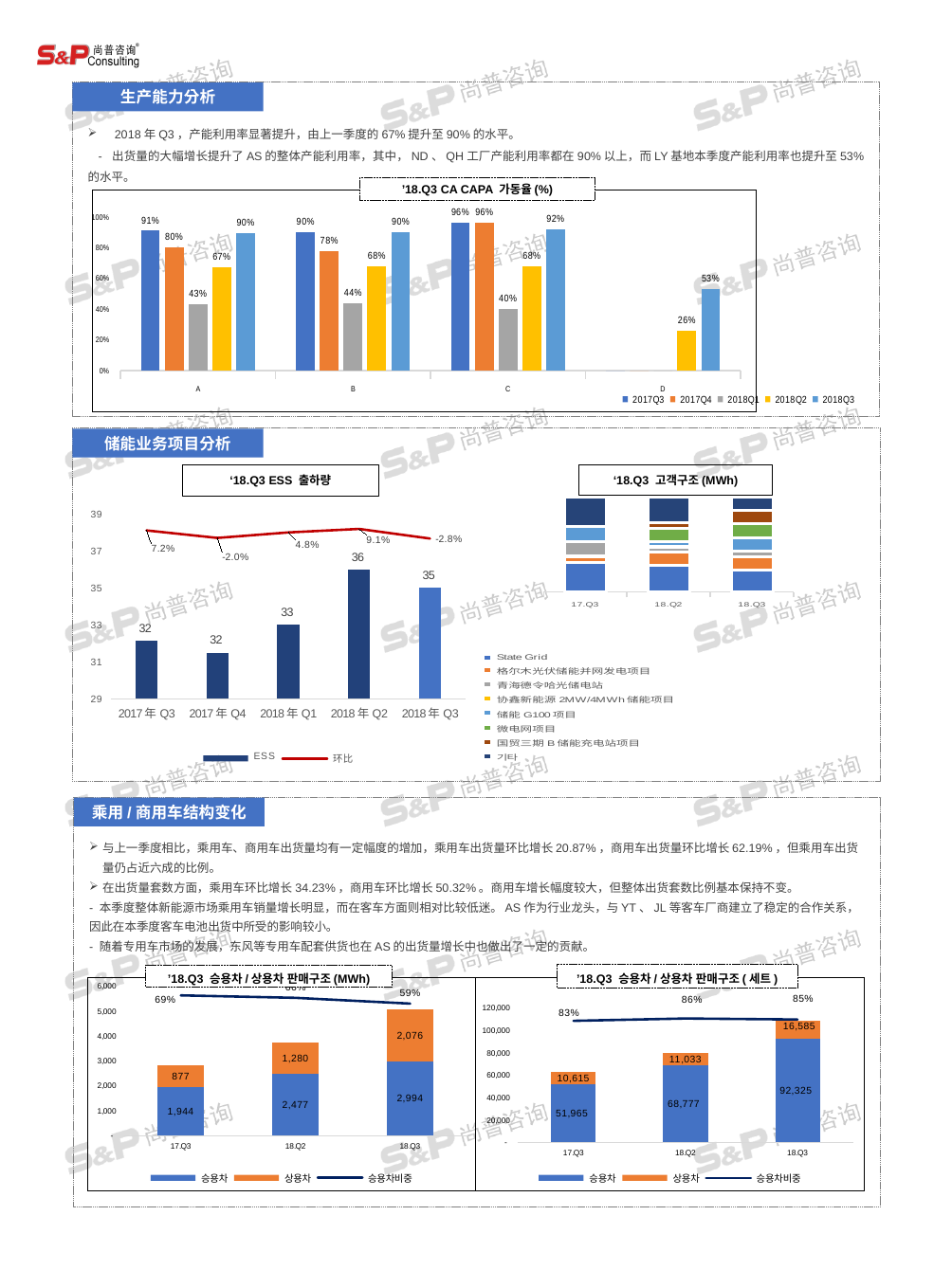

生产能力分析
2018年Q3，产能利用率显著提升，由上一季度的67%提升至90%的水平。
   -  出货量的大幅增长提升了AS的整体产能利用率，其中，ND、QH工厂产能利用率都在90%以上，而LY基地本季度产能利用率也提升至53%的水平。
’18.Q3 CA CAPA 가동율(%)

### Chart

| Category | 2017Q3 | 2017Q4 | 2018Q1 | 2018Q2 | 2018Q3 |
|---|---|---|---|---|---|
| A | 0.91 | 0.8 | 0.433403805496829 | 0.67357 | 0.8964 |
| B | 0.900360144057623 | 0.779537149817296 | 0.438489646772229 | 0.68 | 0.9 |
| C | 0.96 | 0.96 | 0.4 | 0.68 | 0.92 |
| D | 0.0 | 0.0 | 0.0 | 0.26 | 0.53 |
储能业务项目分析
‘18.Q3 ESS 출하량

### Chart

| Category | ESS | 环比 |
|---|---|---|
| 2017年Q3 | 32.15 | 0.072 |
| 2017年Q4 | 31.5 | -0.02021772939346811 |
| 2018年Q1 | 33.0 | 0.04761904761904767 |
| 2018年Q2 | 36.0 | 0.09090909090909083 |
| 2018年Q3 | 35.0 | -0.02777777777777779 |
‘18.Q3 고객구조(MWh)

### Chart

| Category | State Grid | 格尔木光伏储能并网发电项目 | 青海德令哈光储电站 | 协鑫新能源2MW/4MWh储能项目 | 储能G100项目 | 微电网项目 | 国贸三期B储能充电站项目  | 기타 |
|---|---|---|---|---|---|---|---|---|
| 17.Q3 | 10.0 | 2.0 | 5.0 | 0.0 | 5.0 | 0.15 | None | 10.0 |
| 18.Q2 | 10.0 | 5.0 | 2.0 | 0.0 | 2.0 | 5.0 | 2.0 | 10.0 |
| 18.Q3 | 8.0 | 5.0 | 2.0 | 0.0 | 5.0 | 5.0 | 5.0 | 5.0 |
乘用/商用车结构变化
与上一季度相比，乘用车、商用车出货量均有一定幅度的增加，乘用车出货量环比增长20.87%，商用车出货量环比增长62.19%，但乘用车出货量仍占近六成的比例。
在出货量套数方面，乘用车环比增长34.23%，商用车环比增长50.32%。商用车增长幅度较大，但整体出货套数比例基本保持不变。
- 本季度整体新能源市场乘用车销量增长明显，而在客车方面则相对比较低迷。AS作为行业龙头，与YT、JL等客车厂商建立了稳定的合作关系，因此在本季度客车电池出货中所受的影响较小。
- 随着专用车市场的发展，东风等专用车配套供货也在AS的出货量增长中也做出了一定的贡献。
’18.Q3 승용차/상용차 판매구조(세트)
’18.Q3 승용차/상용차 판매구조(MWh)

### Chart

| Category | 승용차 | 상용차 | 승용차비중 |
|---|---|---|---|
| 17.Q3 | 1943.7924522200037 | 877.1260853569155 | 0.6890636600550899 |
| 18.Q2 | 2477.0282237186857 | 1279.65824686955 | 0.6593651727690822 |
| 18.Q3 | 2993.8673877658216 | 2076.2149931865592 | 0.5904967933091935 |

### Chart

| Category | 승용차 | 상용차 | 승용차비중 |
|---|---|---|---|
| 17.Q3 | 51965.447721179626 | 10614.552278820376 | 0.8303842716711349 |
| 18.Q2 | 68777.20213849287 | 11032.797861507128 | 0.8617617107942973 |
| 18.Q3 | 92324.72081218274 | 16585.279187817257 | 0.8477157360406091 |